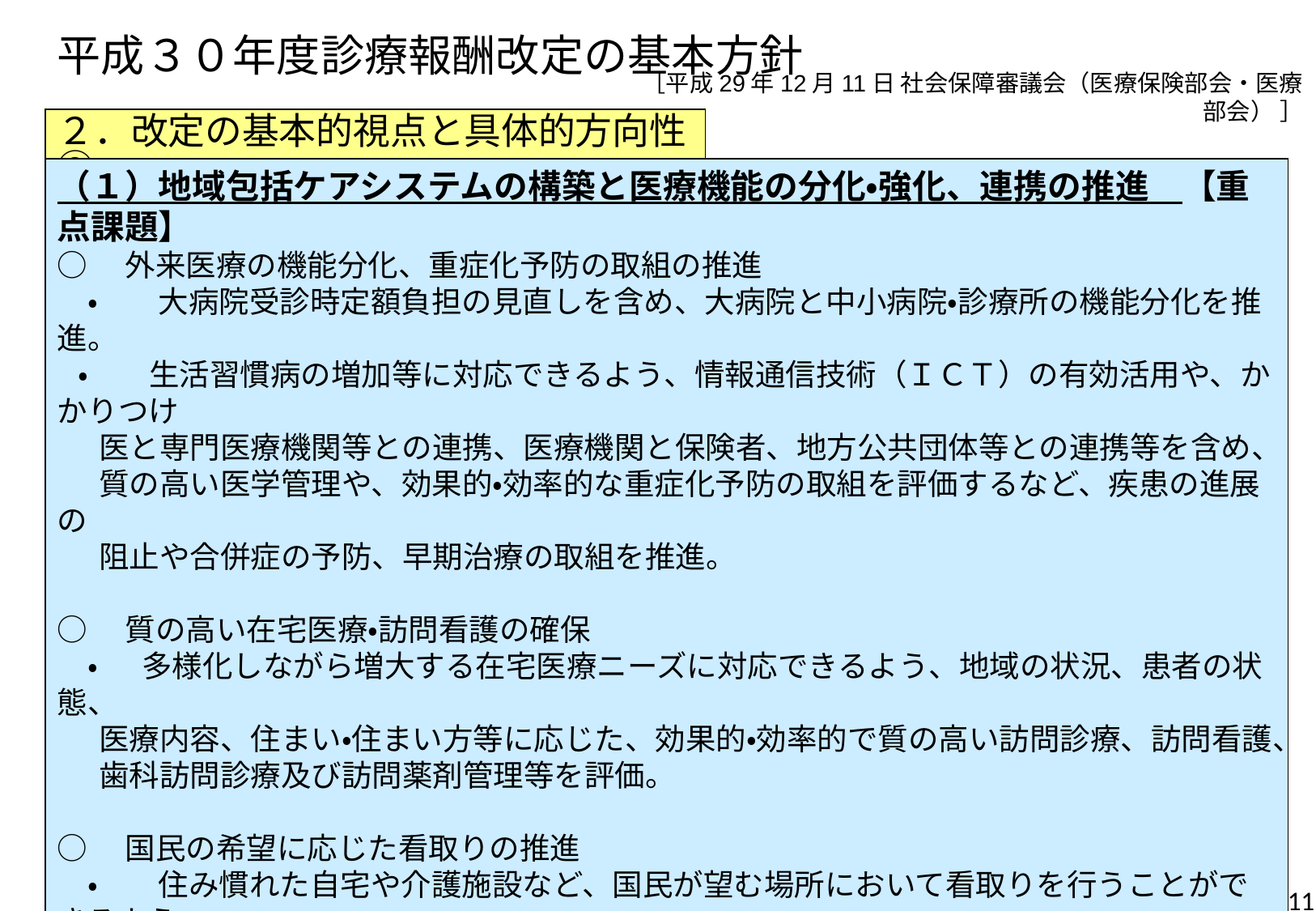

# 平成３０年度診療報酬改定の基本方針
［平成29年12月11日 社会保障審議会（医療保険部会・医療部会） ］
２．改定の基本的視点と具体的方向性③
（１）地域包括ケアシステムの構築と医療機能の分化・強化、連携の推進　【重点課題】
○　外来医療の機能分化、重症化予防の取組の推進
　・　　大病院受診時定額負担の見直しを含め、大病院と中小病院・診療所の機能分化を推進。
  ・　　生活習慣病の増加等に対応できるよう、情報通信技術（ＩＣＴ）の有効活用や、かかりつけ
     医と専門医療機関等との連携、医療機関と保険者、地方公共団体等との連携等を含め、
     質の高い医学管理や、効果的・効率的な重症化予防の取組を評価するなど、疾患の進展の
     阻止や合併症の予防、早期治療の取組を推進。

○　質の高い在宅医療・訪問看護の確保
　・　  多様化しながら増大する在宅医療ニーズに対応できるよう、地域の状況、患者の状態、
     医療内容、住まい・住まい方等に応じた、効果的・効率的で質の高い訪問診療、訪問看護、
     歯科訪問診療及び訪問薬剤管理等を評価。

○　国民の希望に応じた看取りの推進
　・　　住み慣れた自宅や介護施設など、国民が望む場所において看取りを行うことができるよう、
     「人生の最終段階における医療の決定プロセスに関するガイドライン」の普及を含め、
     患者本人の意思を尊重したサービスの提供のための取組を推進。
11